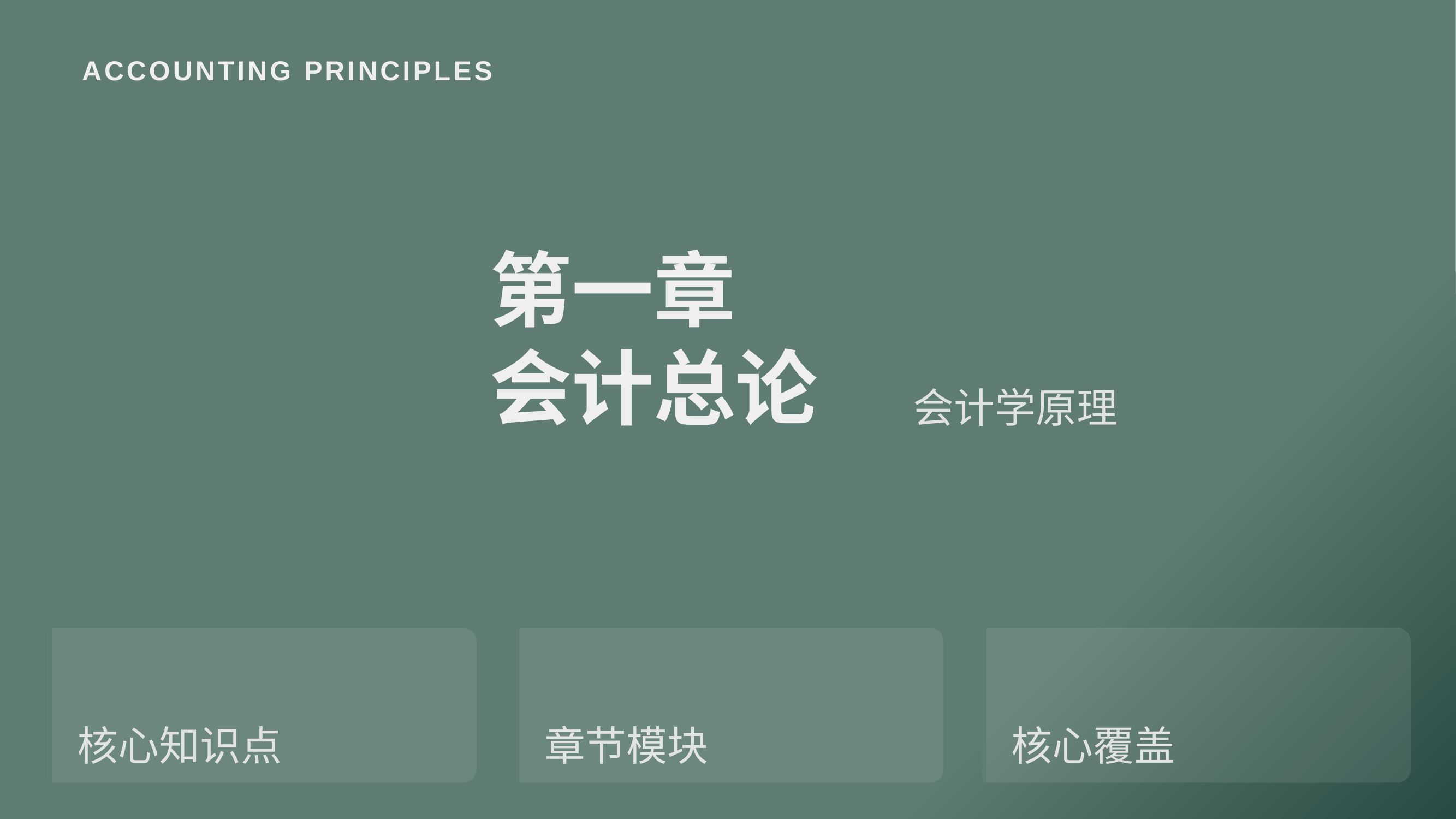

ACCOUNTING PRINCIPLES
第一章
会计总论
会计学原理

核心知识点
章节模块
核心覆盖